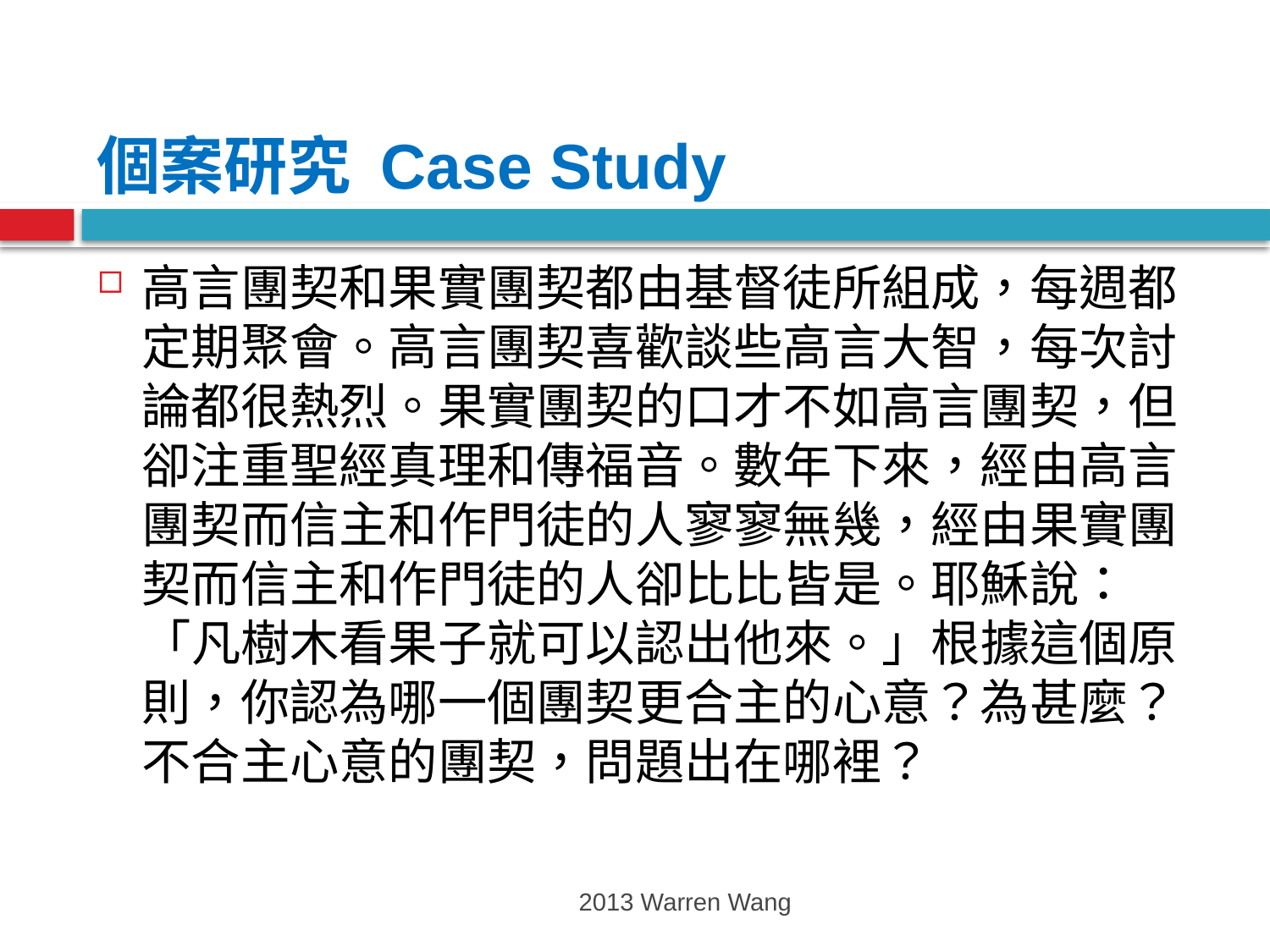

# 個案研究 Case Study
高言團契和果實團契都由基督徒所組成，每週都定期聚會。高言團契喜歡談些高言大智，每次討論都很熱烈。果實團契的口才不如高言團契，但卻注重聖經真理和傳福音。數年下來，經由高言團契而信主和作門徒的人寥寥無幾，經由果實團契而信主和作門徒的人卻比比皆是。耶穌說：「凡樹木看果子就可以認出他來。」根據這個原則，你認為哪一個團契更合主的心意？為甚麼？不合主心意的團契，問題出在哪裡？
2013 Warren Wang